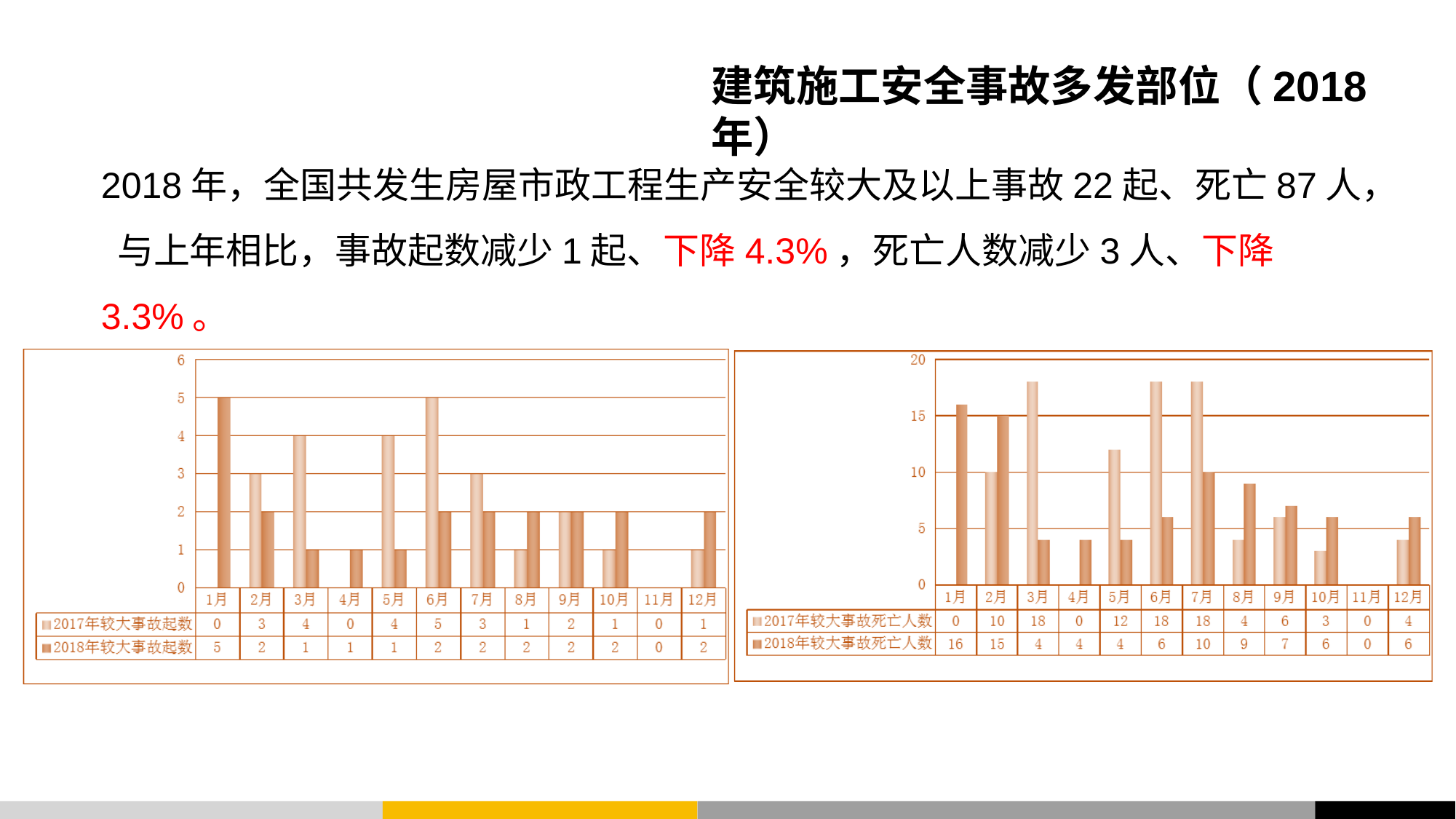

# 建筑施工安全事故多发部位（2018年）
2018年，全国共发生房屋市政工程生产安全较大及以上事故22起、死亡87人，  与上年相比，事故起数减少1起、下降4.3%，死亡人数减少3人、下降3.3%。